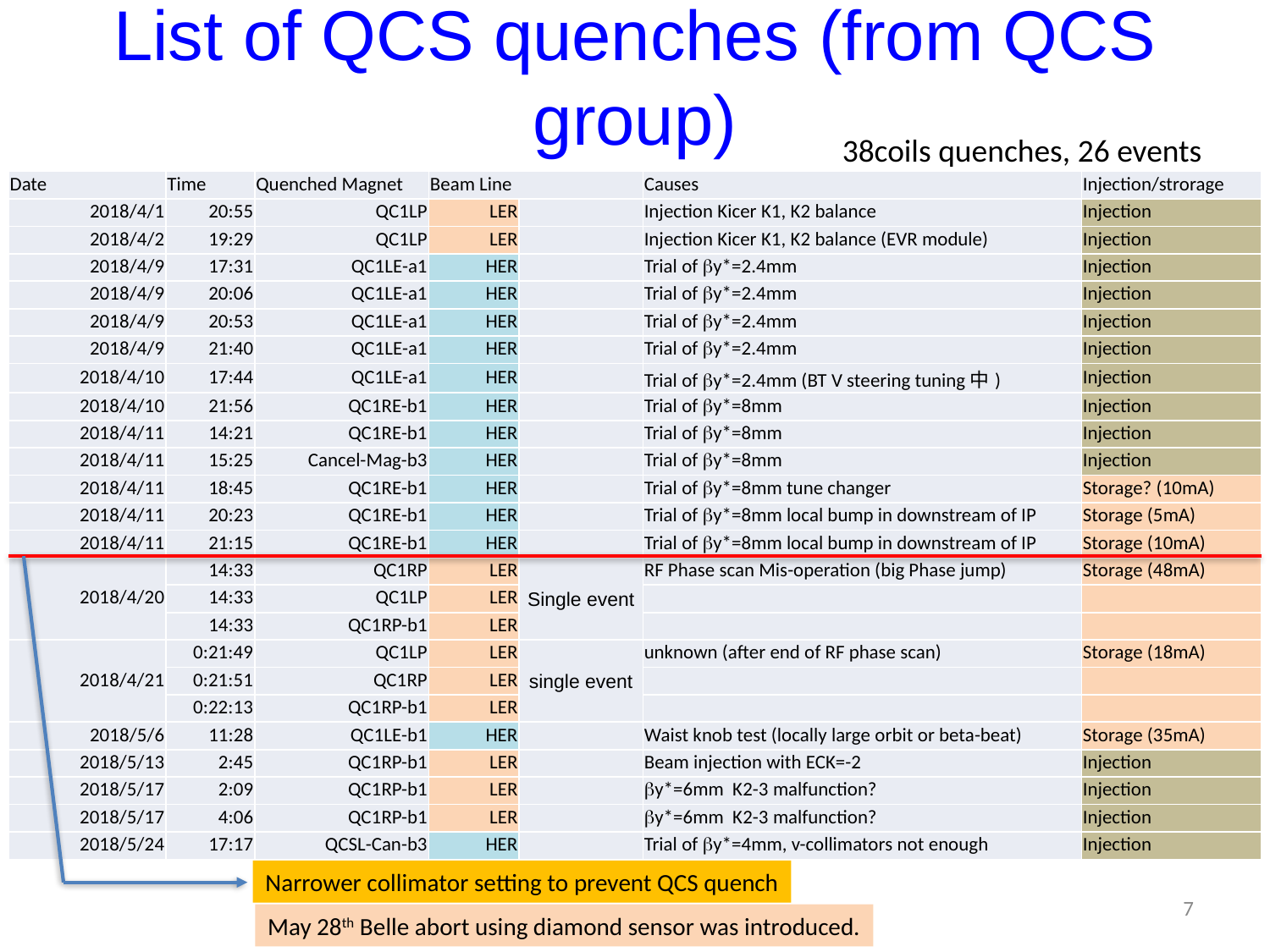

# List of QCS quenches (from QCS group)
38coils quenches, 26 events
| Date | Time | Quenched Magnet | Beam Line |  | Causes | Injection/strorage |
| --- | --- | --- | --- | --- | --- | --- |
| 2018/4/1 | 20:55 | QC1LP | LER |  | Injection Kicer K1, K2 balance | Injection |
| 2018/4/2 | 19:29 | QC1LP | LER |  | Injection Kicer K1, K2 balance (EVR module) | Injection |
| 2018/4/9 | 17:31 | QC1LE-a1 | HER |  | Trial of βy\*=2.4mm | Injection |
| 2018/4/9 | 20:06 | QC1LE-a1 | HER |  | Trial of βy\*=2.4mm | Injection |
| 2018/4/9 | 20:53 | QC1LE-a1 | HER |  | Trial of βy\*=2.4mm | Injection |
| 2018/4/9 | 21:40 | QC1LE-a1 | HER |  | Trial of βy\*=2.4mm | Injection |
| 2018/4/10 | 17:44 | QC1LE-a1 | HER |  | Trial of βy\*=2.4mm (BT V steering tuning中) | Injection |
| 2018/4/10 | 21:56 | QC1RE-b1 | HER |  | Trial of βy\*=8mm | Injection |
| 2018/4/11 | 14:21 | QC1RE-b1 | HER |  | Trial of βy\*=8mm | Injection |
| 2018/4/11 | 15:25 | Cancel-Mag-b3 | HER |  | Trial of βy\*=8mm | Injection |
| 2018/4/11 | 18:45 | QC1RE-b1 | HER |  | Trial of βy\*=8mm tune changer | Storage? (10mA) |
| 2018/4/11 | 20:23 | QC1RE-b1 | HER |  | Trial of βy\*=8mm local bump in downstream of IP | Storage (5mA) |
| 2018/4/11 | 21:15 | QC1RE-b1 | HER |  | Trial of βy\*=8mm local bump in downstream of IP | Storage (10mA) |
| 2018/4/20 | 14:33 | QC1RP | LER | Single event | RF Phase scan Mis-operation (big Phase jump) | Storage (48mA) |
|  | 14:33 | QC1LP | LER |  |  |  |
|  | 14:33 | QC1RP-b1 | LER |  |  |  |
| 2018/4/21 | 0:21:49 | QC1LP | LER | single event | unknown (after end of RF phase scan) | Storage (18mA) |
|  | 0:21:51 | QC1RP | LER |  |  |  |
|  | 0:22:13 | QC1RP-b1 | LER |  |  |  |
| 2018/5/6 | 11:28 | QC1LE-b1 | HER |  | Waist knob test (locally large orbit or beta-beat) | Storage (35mA) |
| 2018/5/13 | 2:45 | QC1RP-b1 | LER |  | Beam injection with ECK=-2 | Injection |
| 2018/5/17 | 2:09 | QC1RP-b1 | LER |  | βy\*=6mm K2-3 malfunction? | Injection |
| 2018/5/17 | 4:06 | QC1RP-b1 | LER |  | βy\*=6mm K2-3 malfunction? | Injection |
| 2018/5/24 | 17:17 | QCSL-Can-b3 | HER |  | Trial of βy\*=4mm, v-collimators not enough | Injection |
Narrower collimator setting to prevent QCS quench
7
May 28th Belle abort using diamond sensor was introduced.